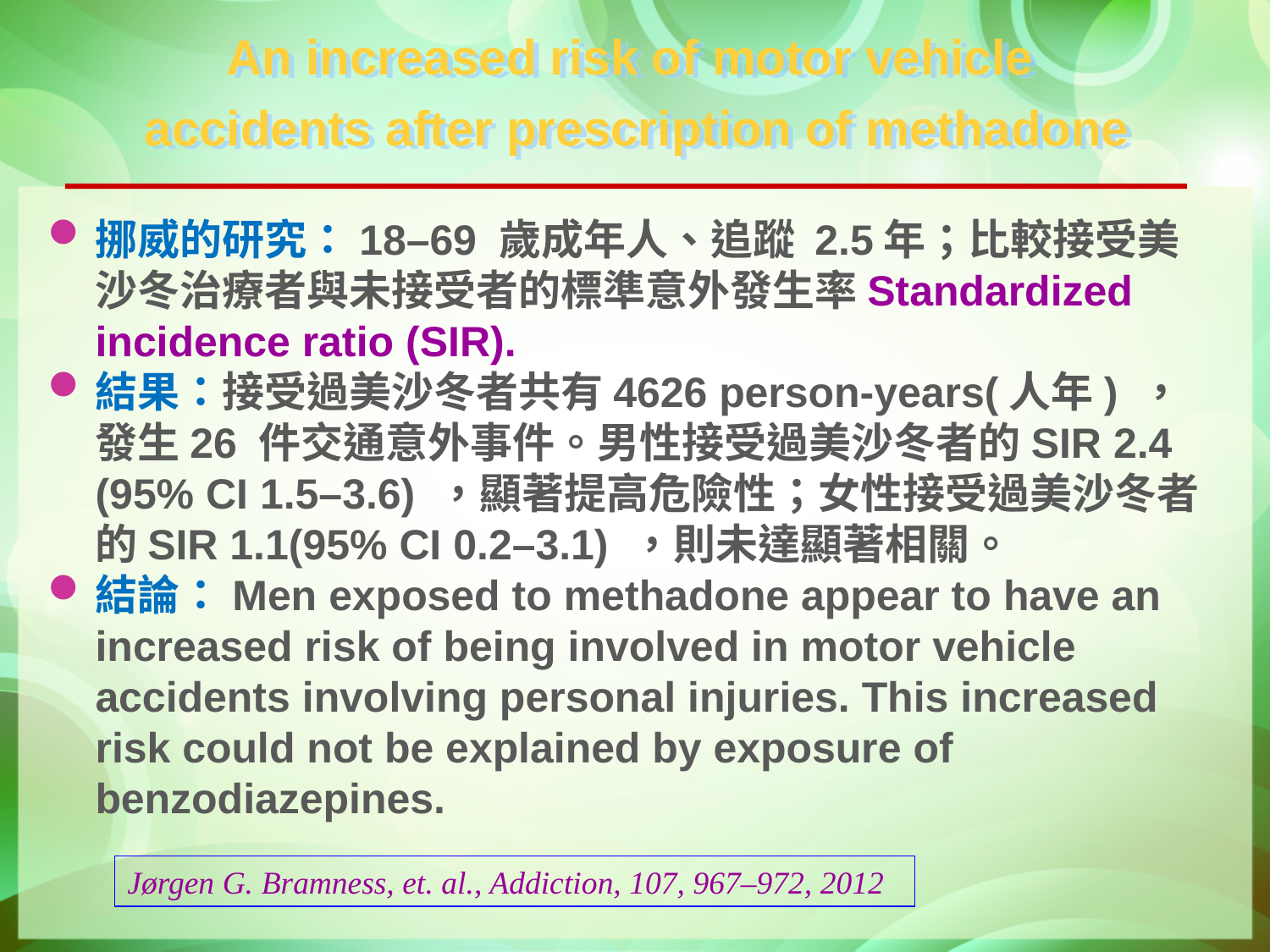

An increased risk of motor vehicle
accidents after prescription of methadone

挪威的研究：18–69 歲成年人、追蹤 2.5年；比較接受美沙冬治療者與未接受者的標準意外發生率Standardized incidence ratio (SIR).
結果：接受過美沙冬者共有4626 person-years(人年) ，發生26 件交通意外事件。男性接受過美沙冬者的SIR 2.4 (95% CI 1.5–3.6) ，顯著提高危險性；女性接受過美沙冬者的SIR 1.1(95% CI 0.2–3.1) ，則未達顯著相關。
結論：Men exposed to methadone appear to have an increased risk of being involved in motor vehicle accidents involving personal injuries. This increased risk could not be explained by exposure of benzodiazepines.
Jørgen G. Bramness, et. al., Addiction, 107, 967–972, 2012